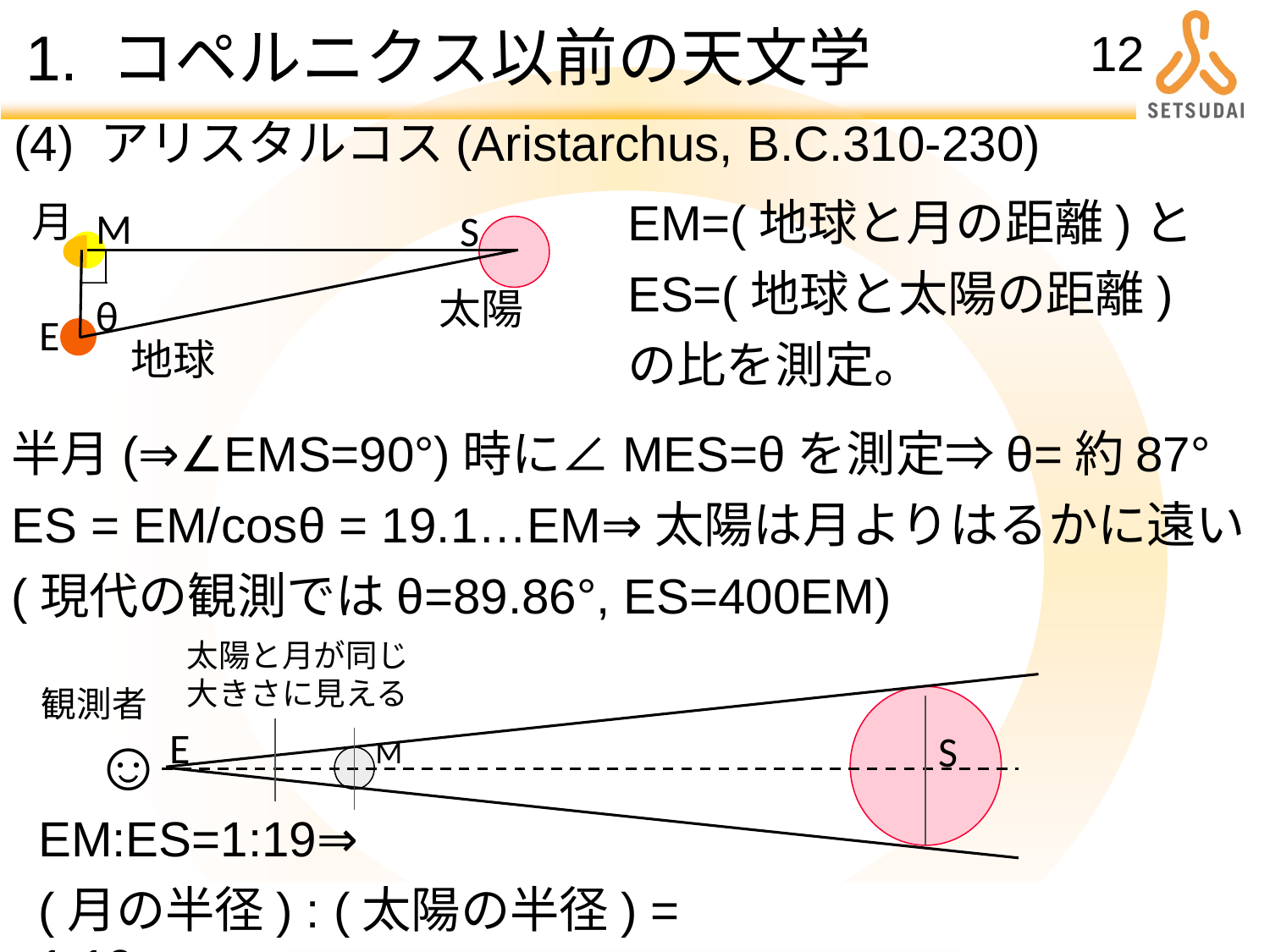

# 1. コペルニクス以前の天文学
12
(4) アリスタルコス(Aristarchus, B.C.310-230)
月
M
S

太陽
θ
E

地球
EM=(地球と月の距離)と
ES=(地球と太陽の距離)
の比を測定。
半月(⇒∠EMS=90°)時に∠MES=θを測定⇒θ=約87°
ES = EM/cosθ = 19.1…EM⇒太陽は月よりはるかに遠い
(現代の観測ではθ=89.86°, ES=400EM)
太陽と月が同じ
大きさに見える
観測者

E
S
☺
M

EM:ES=1:19⇒
(月の半径) : (太陽の半径) = 1:19